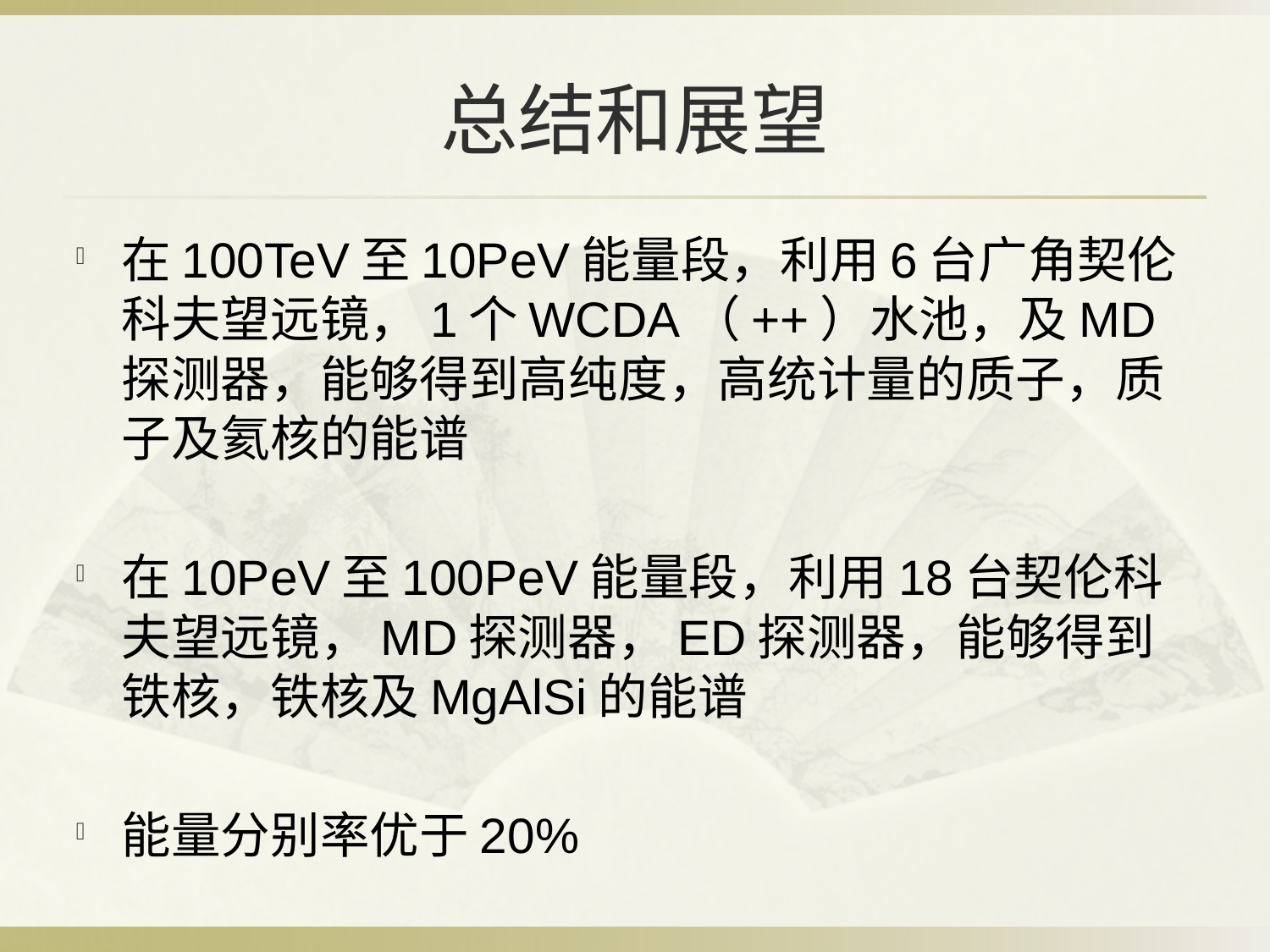

# 总结和展望
在100TeV至10PeV能量段，利用6台广角契伦科夫望远镜，1个WCDA（++）水池，及MD探测器，能够得到高纯度，高统计量的质子，质子及氦核的能谱

在10PeV至100PeV能量段，利用18台契伦科夫望远镜，MD探测器，ED探测器，能够得到铁核，铁核及MgAlSi的能谱

能量分别率优于20%